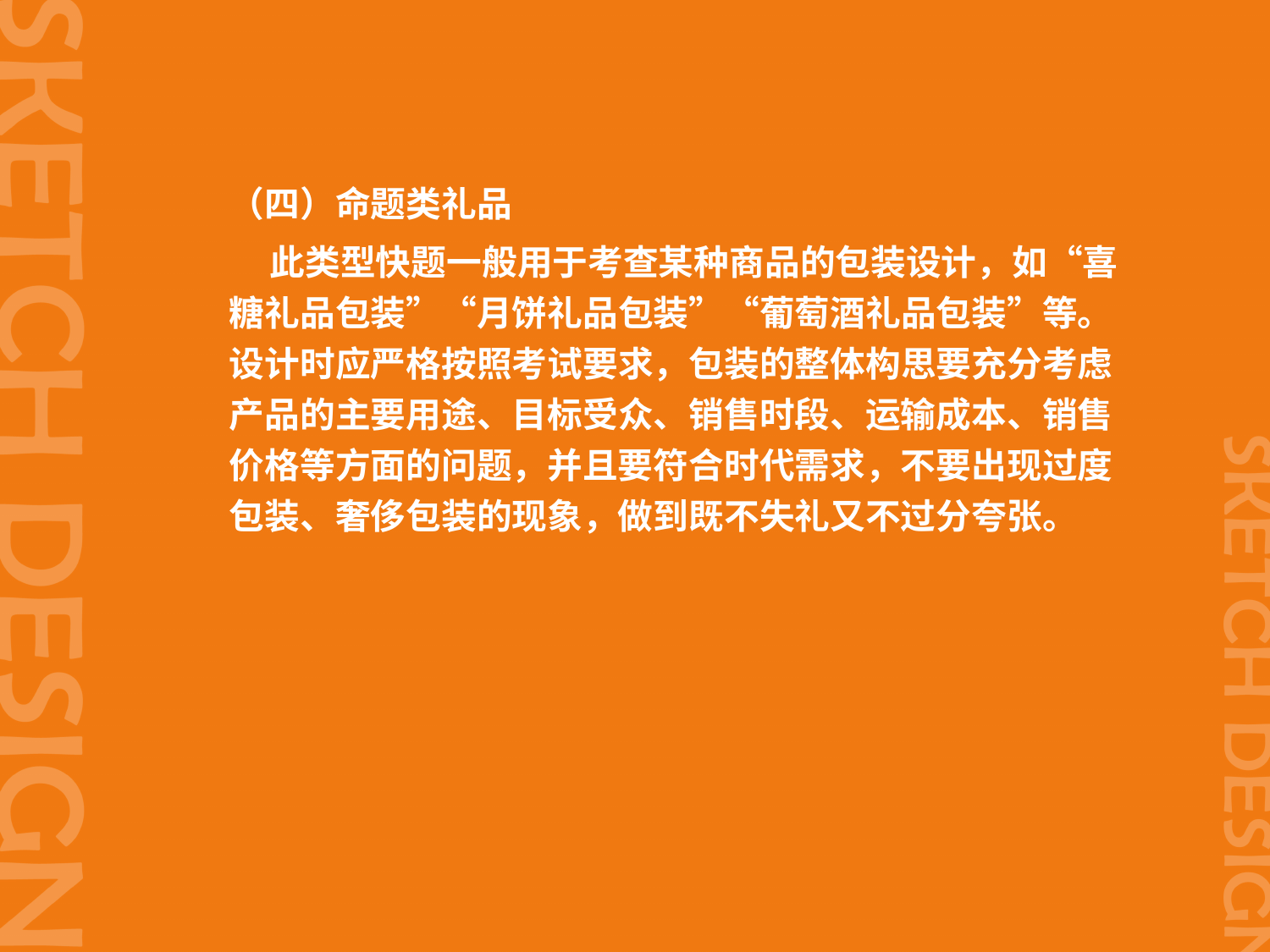

（四）命题类礼品
    此类型快题一般用于考查某种商品的包装设计，如“喜糖礼品包装”“月饼礼品包装”“葡萄酒礼品包装”等。设计时应严格按照考试要求，包装的整体构思要充分考虑产品的主要用途、目标受众、销售时段、运输成本、销售价格等方面的问题，并且要符合时代需求，不要出现过度包装、奢侈包装的现象，做到既不失礼又不过分夸张。